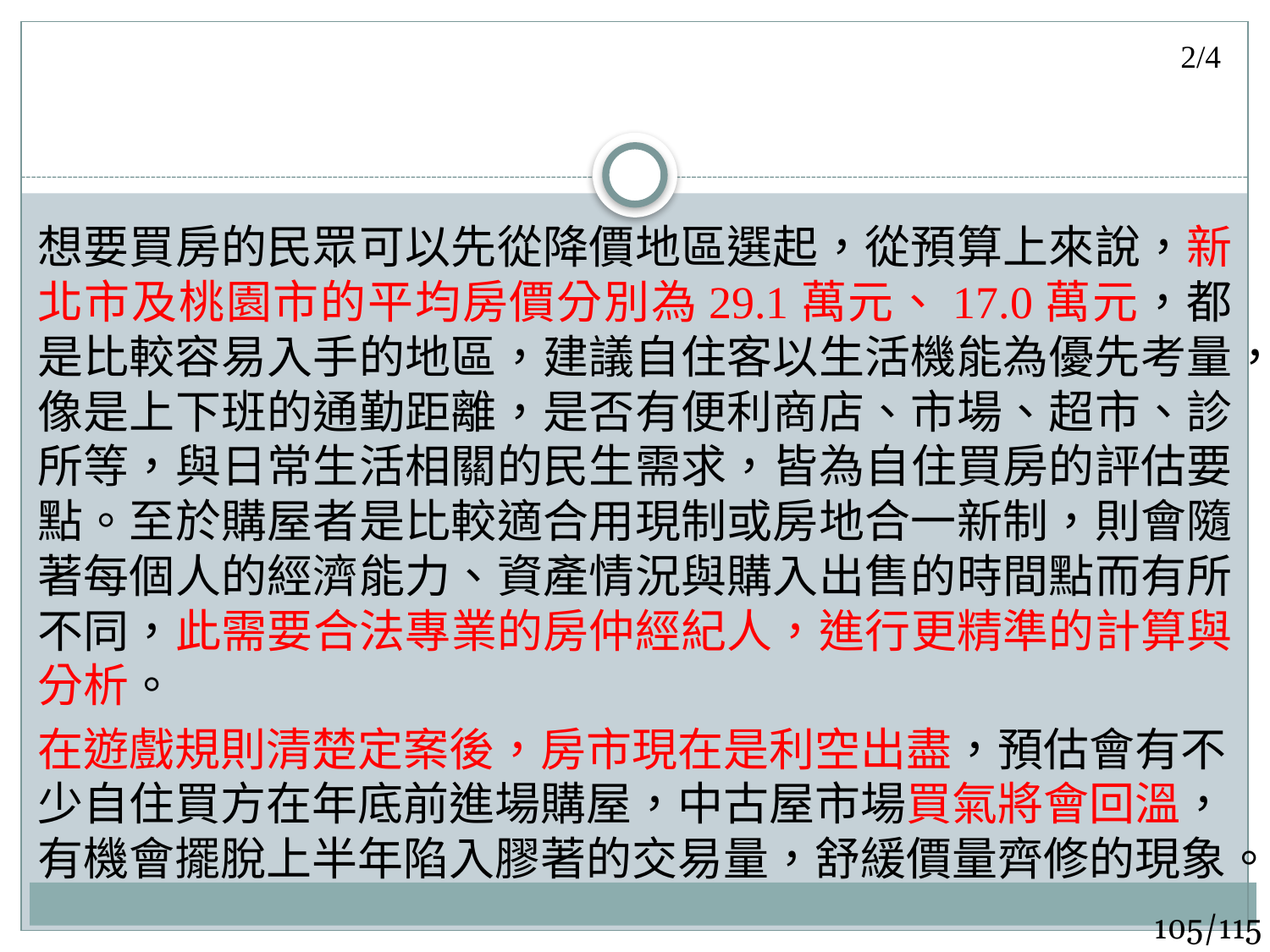

2/4

想要買房的民眾可以先從降價地區選起，從預算上來說，新北市及桃園市的平均房價分別為29.1萬元、17.0萬元，都是比較容易入手的地區，建議自住客以生活機能為優先考量，像是上下班的通勤距離，是否有便利商店、市場、超市、診所等，與日常生活相關的民生需求，皆為自住買房的評估要點。至於購屋者是比較適合用現制或房地合一新制，則會隨著每個人的經濟能力、資產情況與購入出售的時間點而有所不同，此需要合法專業的房仲經紀人，進行更精準的計算與分析。
在遊戲規則清楚定案後，房市現在是利空出盡，預估會有不少自住買方在年底前進場購屋，中古屋市場買氣將會回溫，有機會擺脫上半年陷入膠著的交易量，舒緩價量齊修的現象。